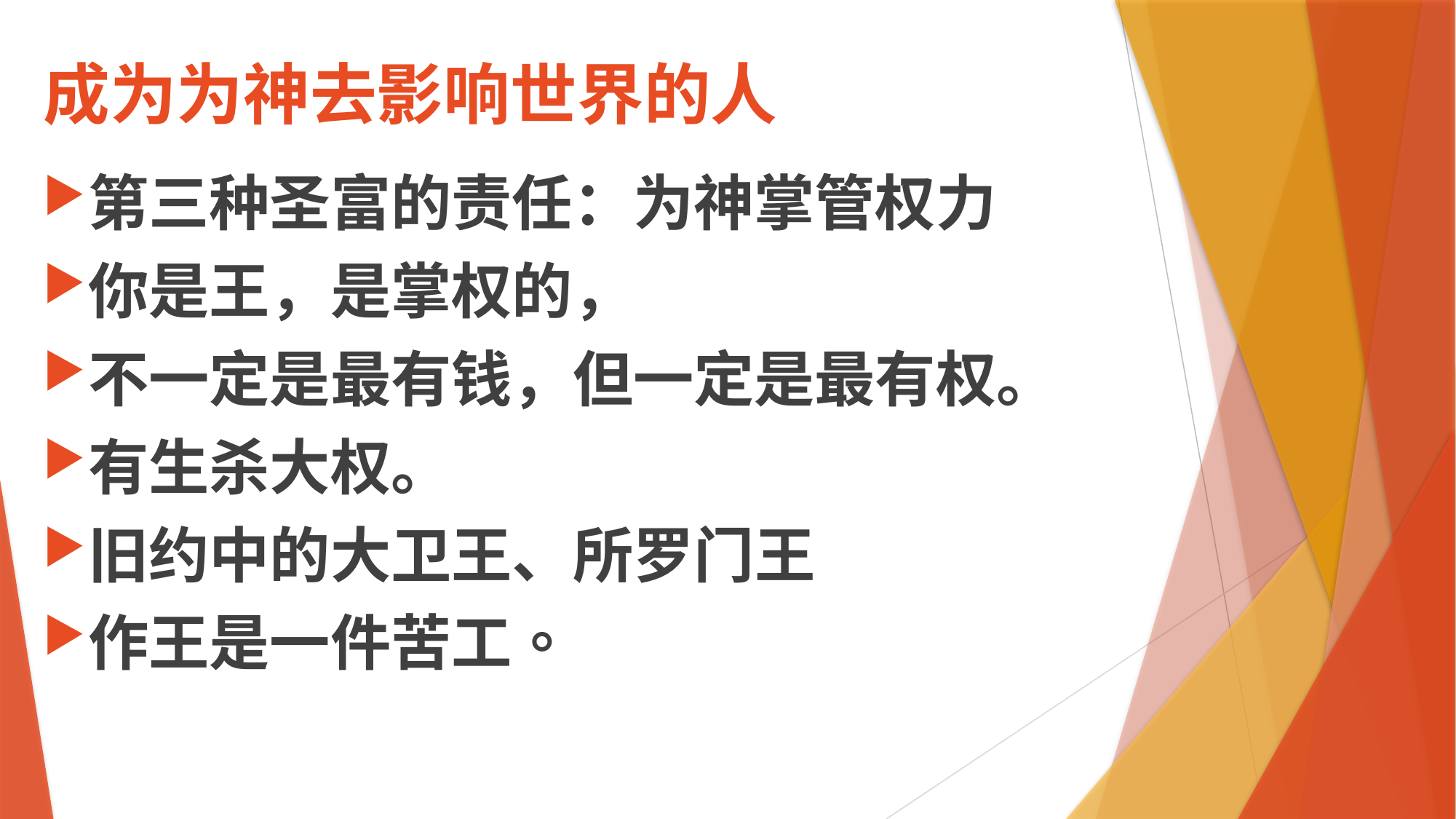

# 成为为神去影响世界的人
第三种圣富的责任：为神掌管权力
你是王，是掌权的，
不一定是最有钱，但一定是最有权。
有生杀大权。
旧约中的大卫王、所罗门王
作王是一件苦工。